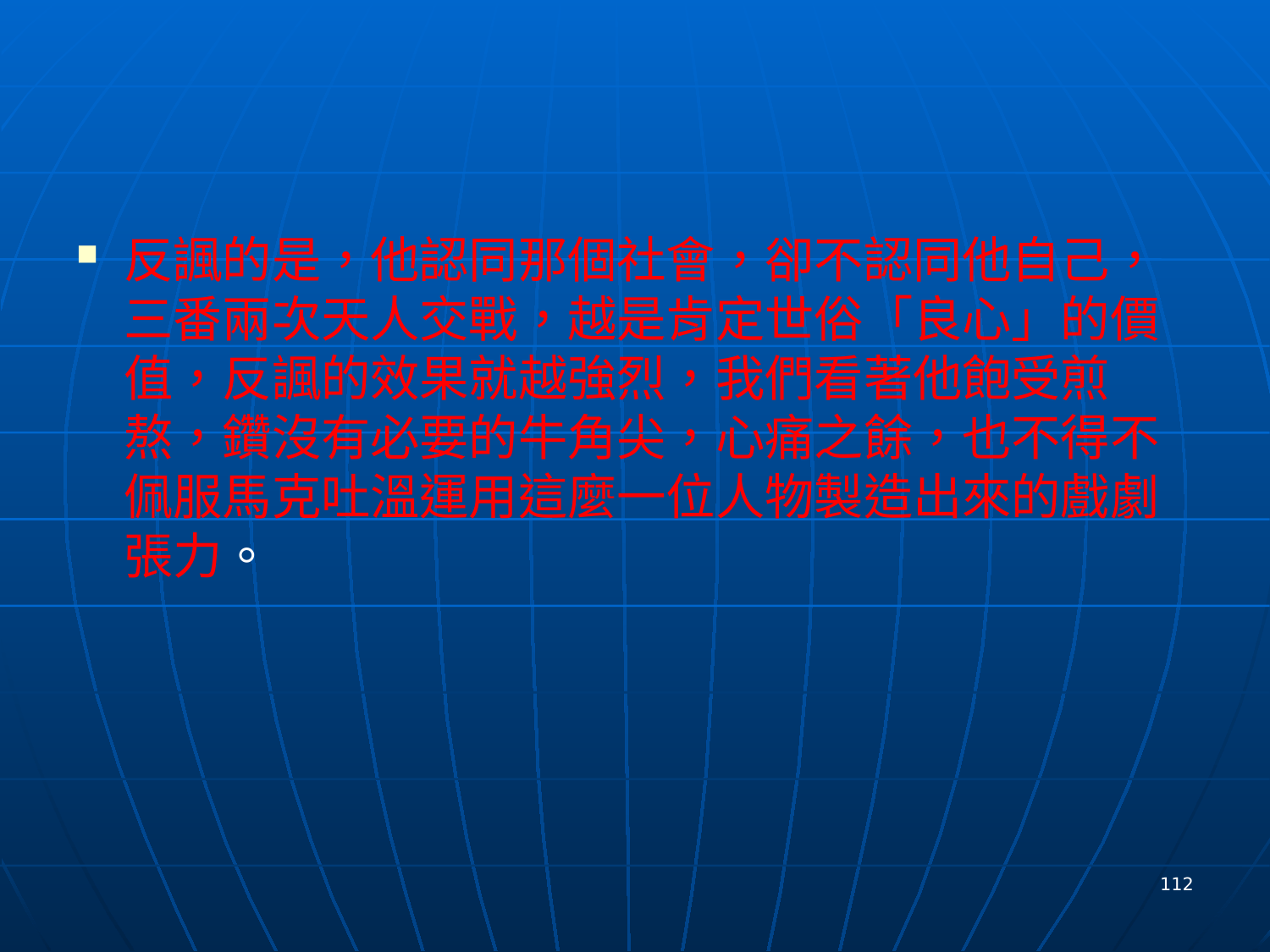

#
反諷的是，他認同那個社會，卻不認同他自己，三番兩次天人交戰，越是肯定世俗「良心」的價值，反諷的效果就越強烈，我們看著他飽受煎熬，鑽沒有必要的牛角尖，心痛之餘，也不得不佩服馬克吐溫運用這麼一位人物製造出來的戲劇張力。

112